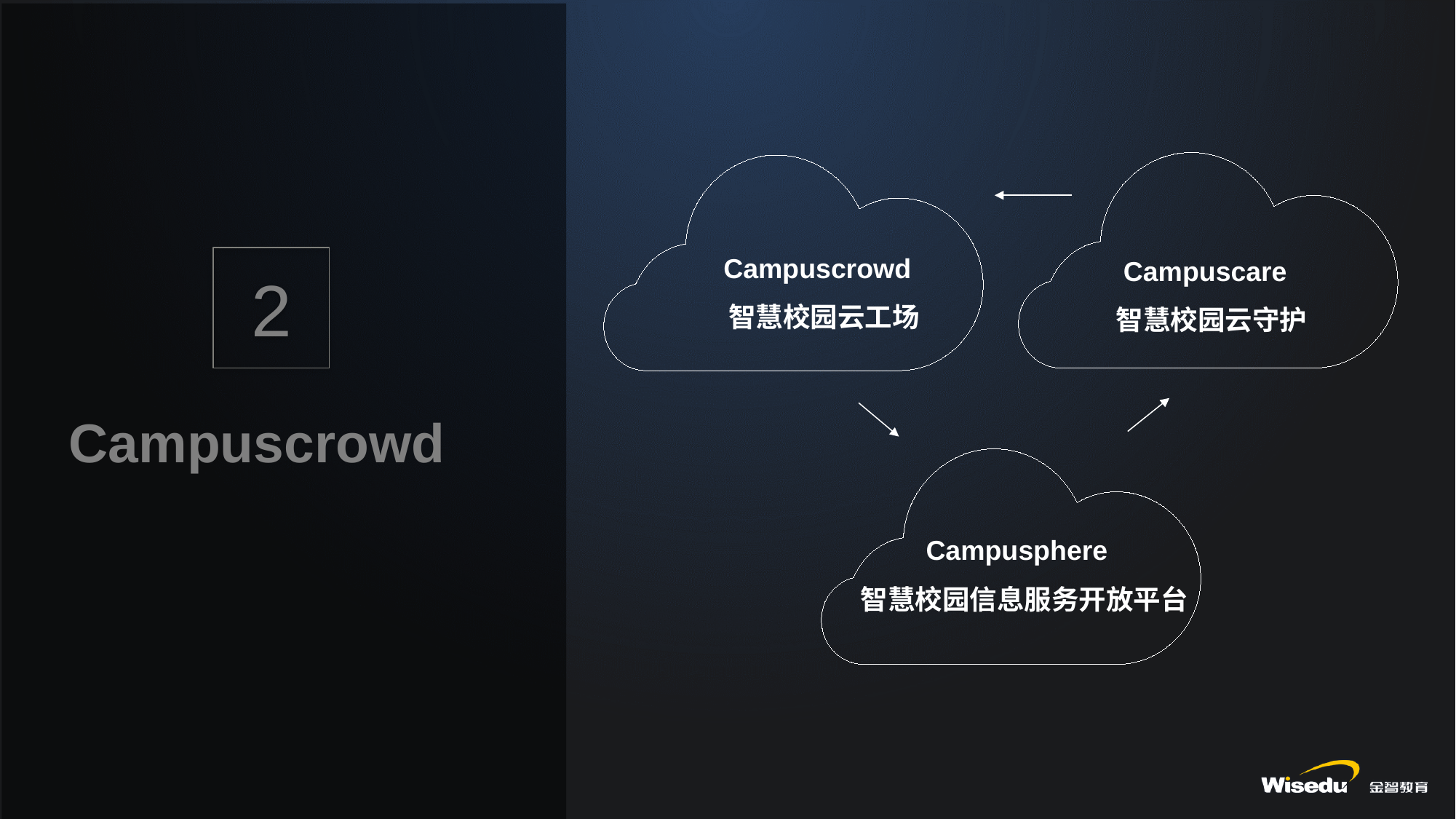

Campuscrowd
 智慧校园云工场
Campuscare
 智慧校园云守护
2
Campuscrowd

Campusphere
智慧校园信息服务开放平台